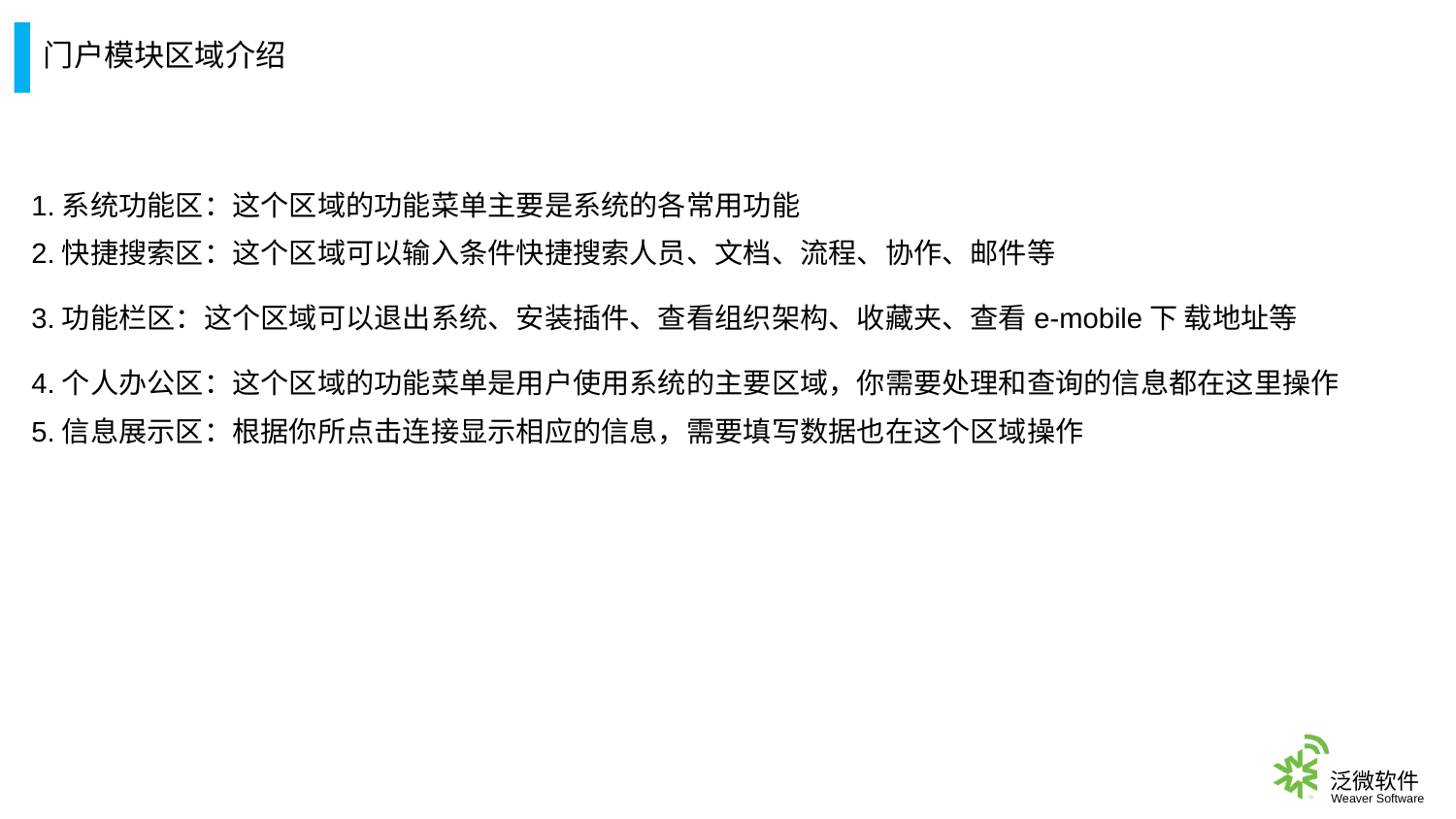

门户模块区域介绍
1.系统功能区：这个区域的功能菜单主要是系统的各常用功能
2.快捷搜索区：这个区域可以输入条件快捷搜索人员、文档、流程、协作、邮件等
3.功能栏区：这个区域可以退出系统、安装插件、查看组织架构、收藏夹、查看e-mobile下 载地址等
4.个人办公区：这个区域的功能菜单是用户使用系统的主要区域，你需要处理和查询的信息都在这里操作
5.信息展示区：根据你所点击连接显示相应的信息，需要填写数据也在这个区域操作